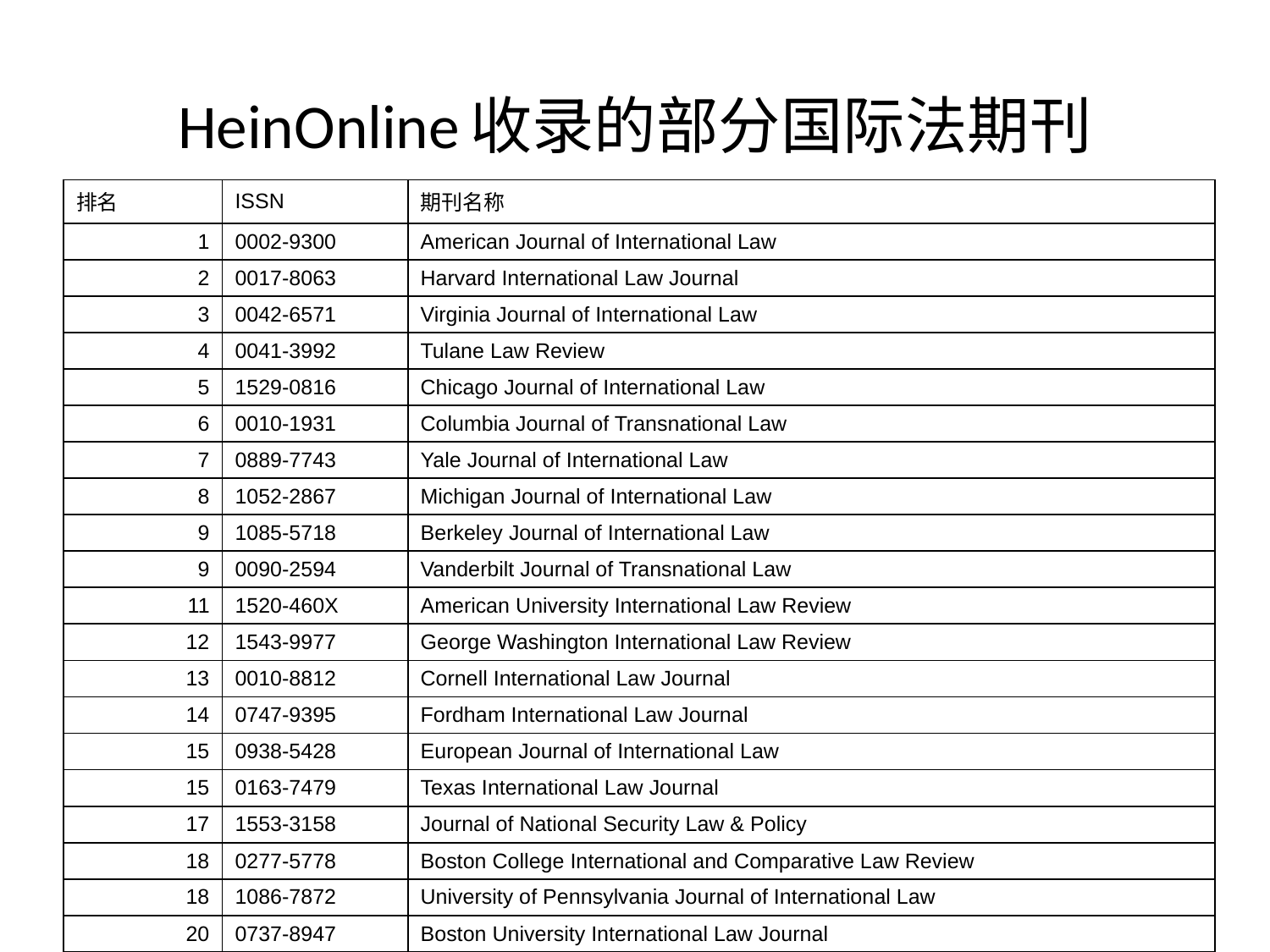

# HeinOnline收录的部分国际法期刊
| 排名 | ISSN | 期刊名称 |
| --- | --- | --- |
| 1 | 0002-9300 | American Journal of International Law |
| 2 | 0017-8063 | Harvard International Law Journal |
| 3 | 0042-6571 | Virginia Journal of International Law |
| 4 | 0041-3992 | Tulane Law Review |
| 5 | 1529-0816 | Chicago Journal of International Law |
| 6 | 0010-1931 | Columbia Journal of Transnational Law |
| 7 | 0889-7743 | Yale Journal of International Law |
| 8 | 1052-2867 | Michigan Journal of International Law |
| 9 | 1085-5718 | Berkeley Journal of International Law |
| 9 | 0090-2594 | Vanderbilt Journal of Transnational Law |
| 11 | 1520-460X | American University International Law Review |
| 12 | 1543-9977 | George Washington International Law Review |
| 13 | 0010-8812 | Cornell International Law Journal |
| 14 | 0747-9395 | Fordham International Law Journal |
| 15 | 0938-5428 | European Journal of International Law |
| 15 | 0163-7479 | Texas International Law Journal |
| 17 | 1553-3158 | Journal of National Security Law & Policy |
| 18 | 0277-5778 | Boston College International and Comparative Law Review |
| 18 | 1086-7872 | University of Pennsylvania Journal of International Law |
| 20 | 0737-8947 | Boston University International Law Journal |